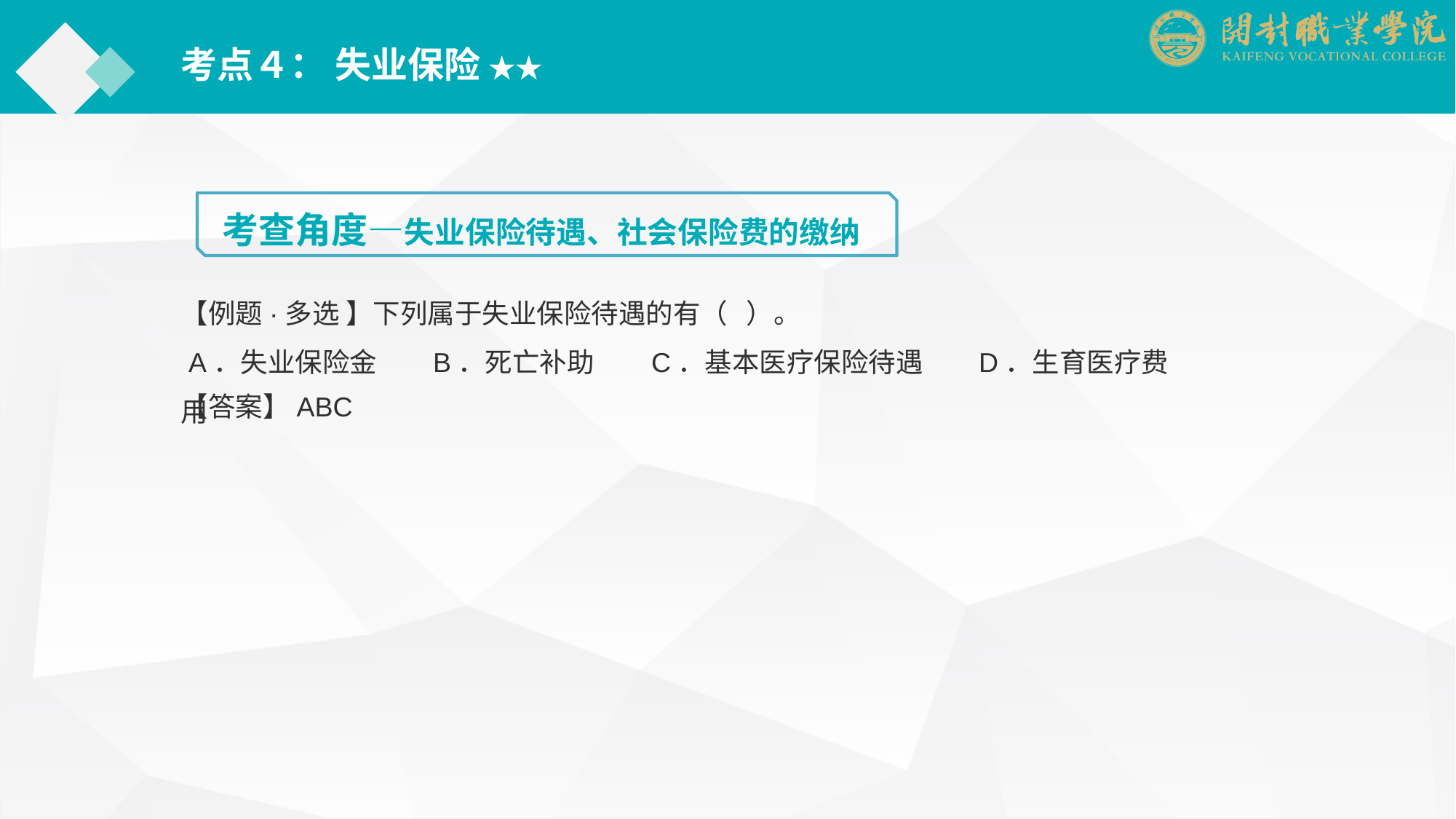

考点４： 失业保险 ★★

考查角度—失业保险待遇、社会保险费的缴纳
【例题·多选 】下列属于失业保险待遇的有（   ）。
 A．失业保险金	　B．死亡补助	　C．基本医疗保险待遇	　D．生育医疗费用
【答案】ABC